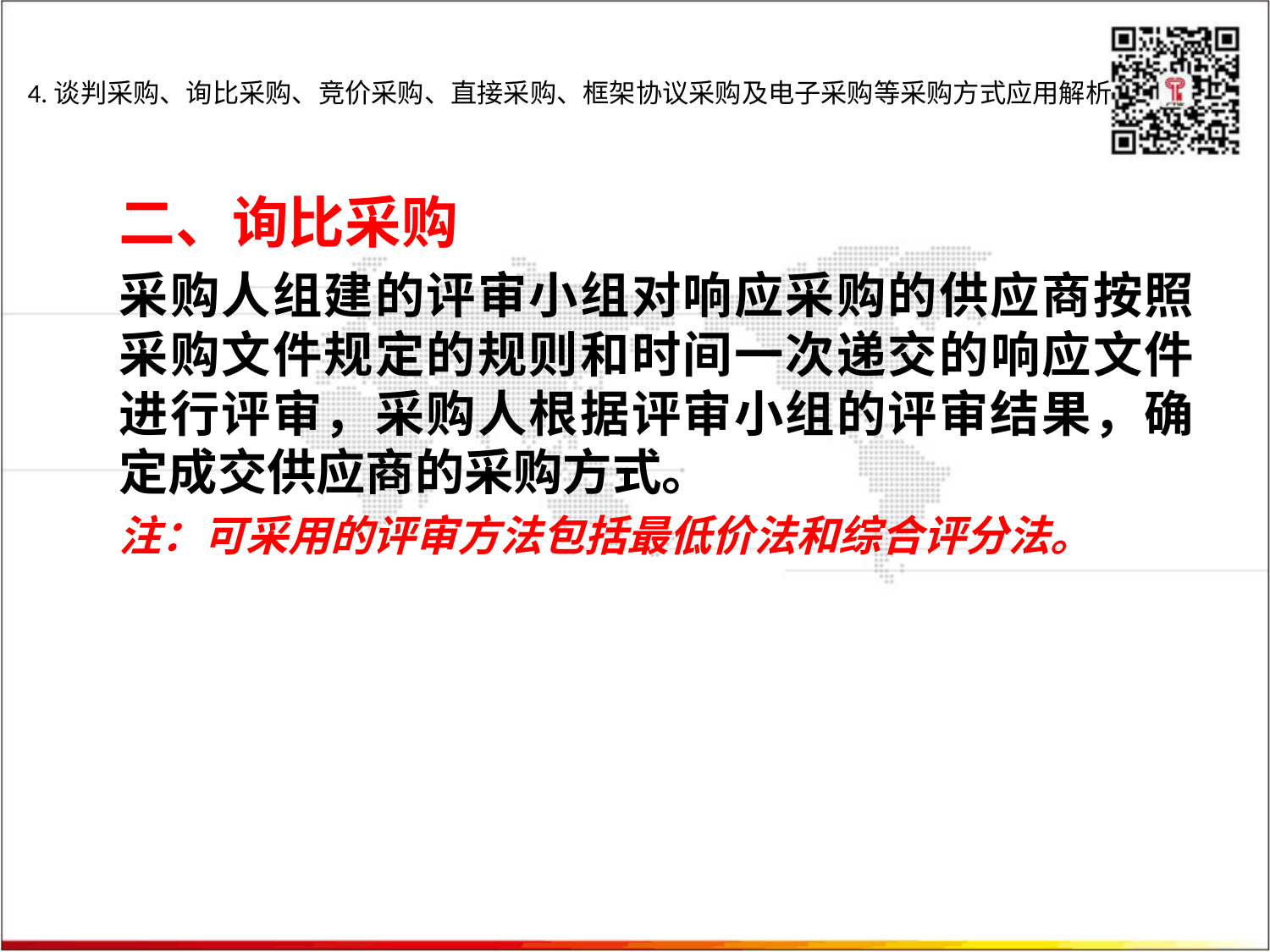

4.谈判采购、询比采购、竞价采购、直接采购、框架协议采购及电子采购等采购方式应用解析
二、询比采购
采购人组建的评审小组对响应采购的供应商按照采购文件规定的规则和时间一次递交的响应文件进行评审，采购人根据评审小组的评审结果，确定成交供应商的采购方式。
注：可采用的评审方法包括最低价法和综合评分法。